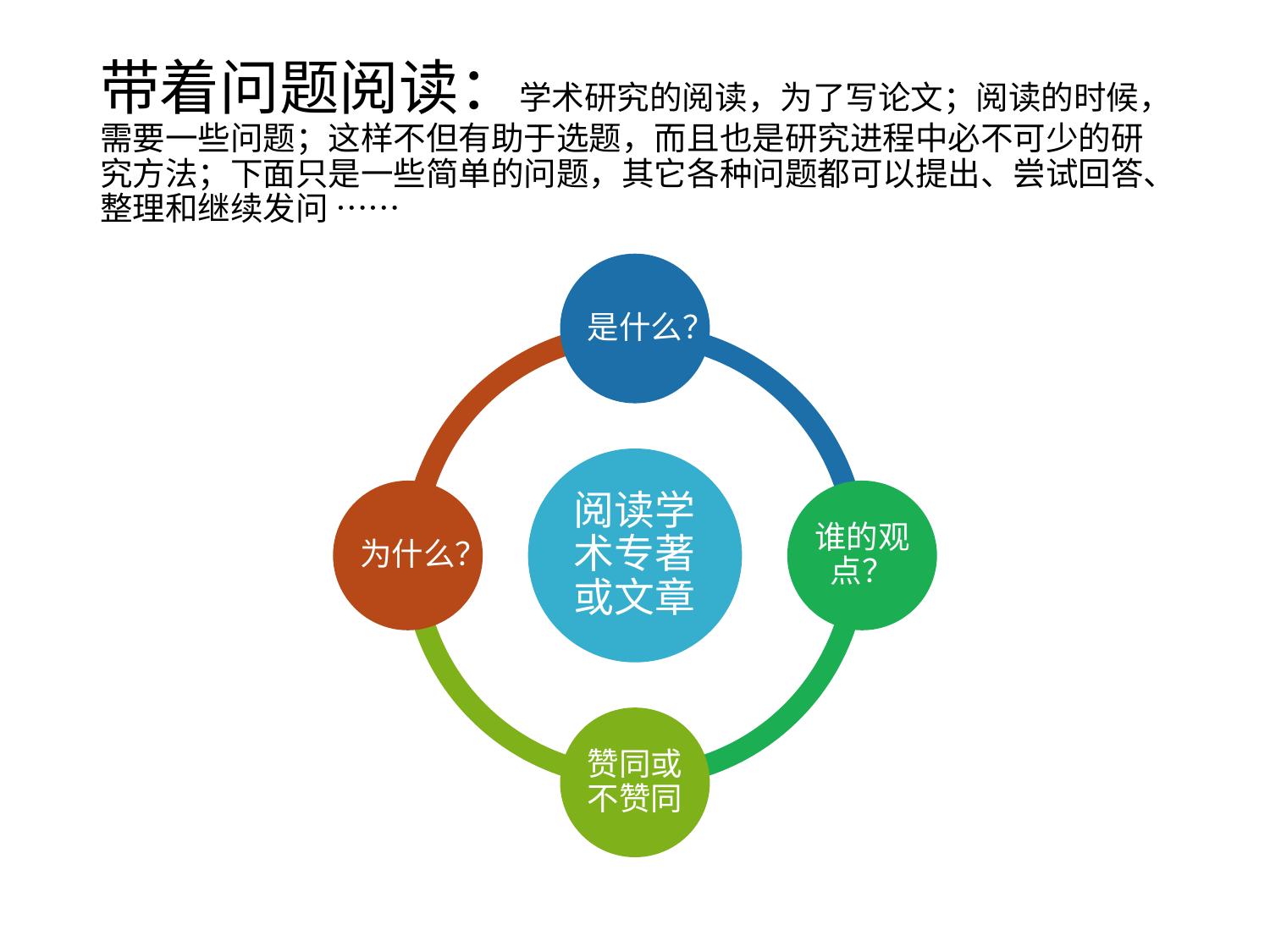

# 带着问题阅读：学术研究的阅读，为了写论文；阅读的时候，需要一些问题；这样不但有助于选题，而且也是研究进程中必不可少的研究方法；下面只是一些简单的问题，其它各种问题都可以提出、尝试回答、整理和继续发问 ……
阅读学术专著或文章
是什么？
谁的观点？
赞同或不赞同
为什么？